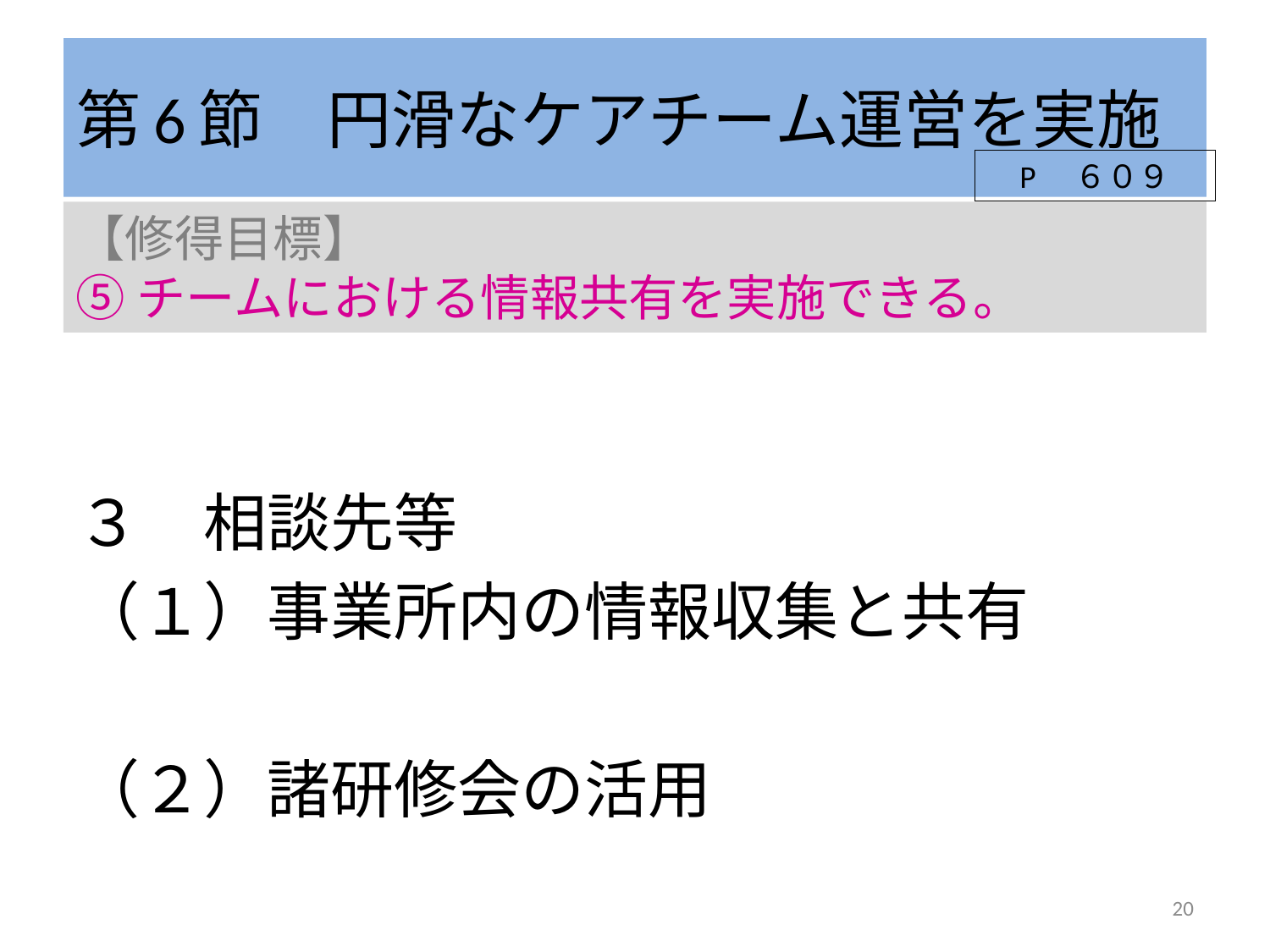

# 第6節　円滑なケアチーム運営を実施
P　６０９
【修得目標】
⑤チームにおける情報共有を実施できる。
３　相談先等
（１）事業所内の情報収集と共有

（２）諸研修会の活用

20